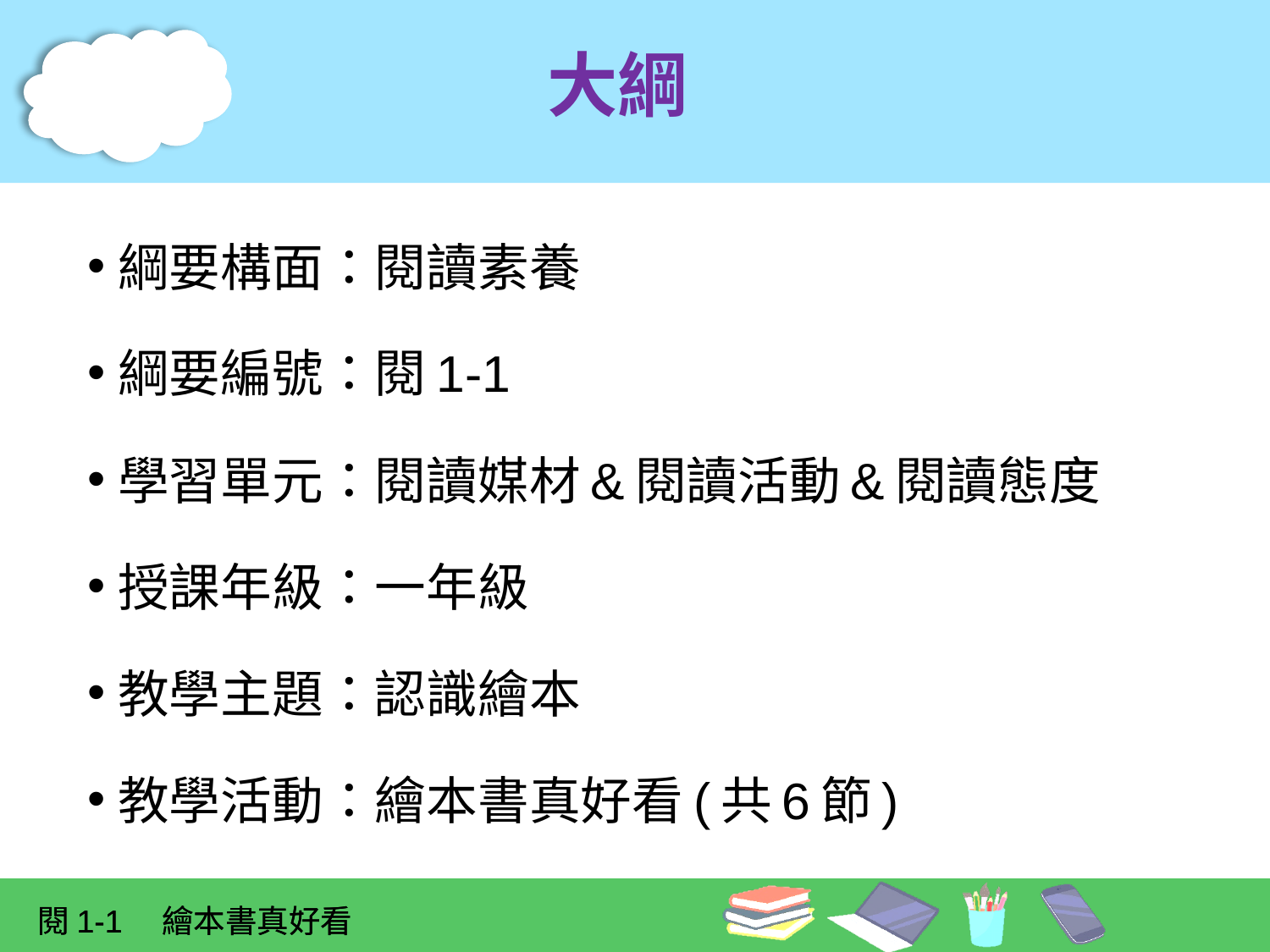

# 大綱

綱要構面：閱讀素養
綱要編號：閱1-1
學習單元：閱讀媒材&閱讀活動&閱讀態度
授課年級：一年級
教學主題：認識繪本
教學活動：繪本書真好看(共6節)